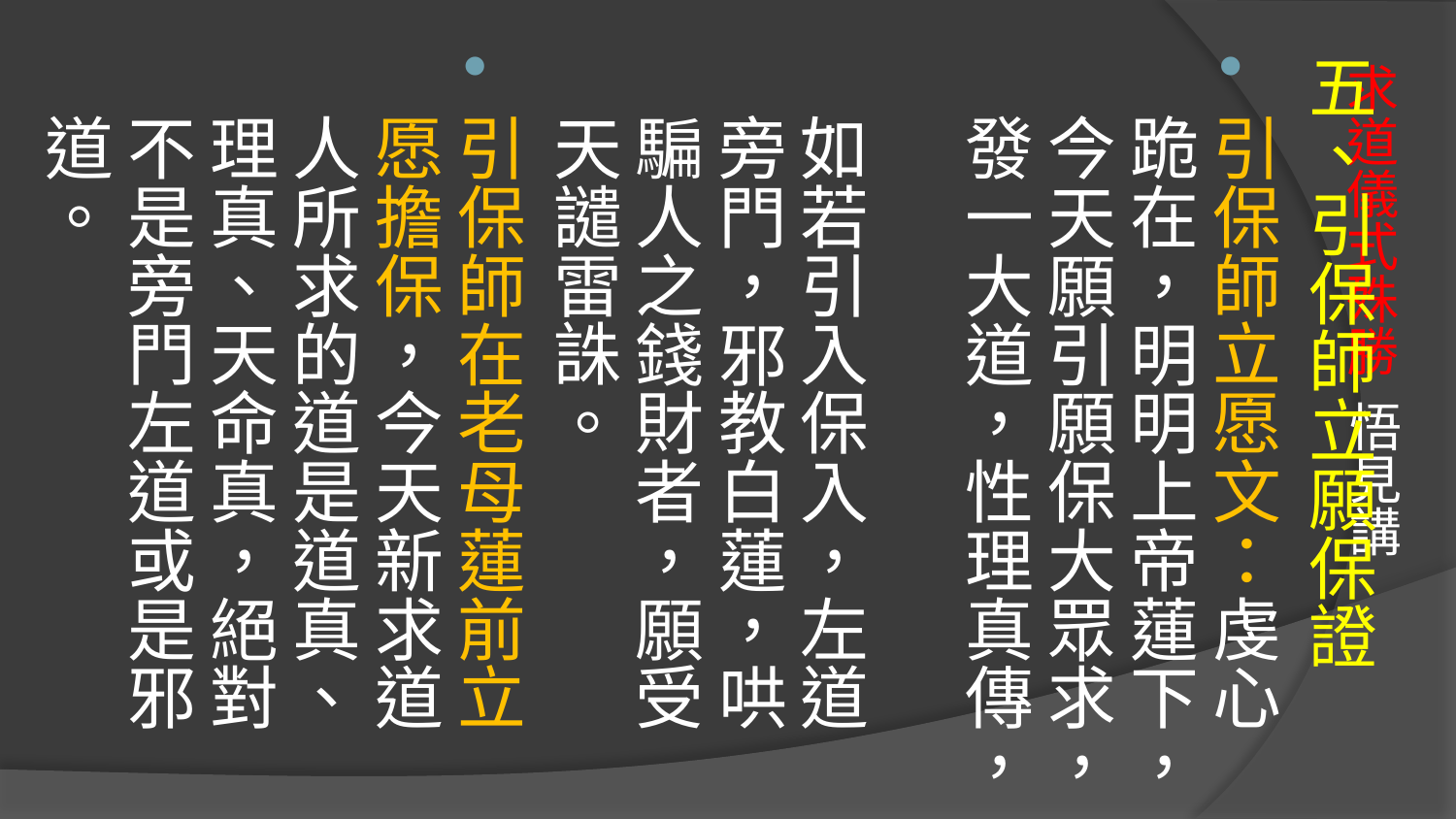

五、引保師立願保證
引保師立愿文：虔心跪在，明明上帝蓮下，今天願引願保大眾求，發一大道，性理真傳，
如若引入保入，左道旁門，邪教白蓮，哄騙人之錢財者，願受天譴雷誅。
引保師在老母蓮前立愿擔保，今天新求道人所求的道是道真、理真、天命真，絕對不是旁門左道或是邪道。
# 求道儀式殊勝  悟見講